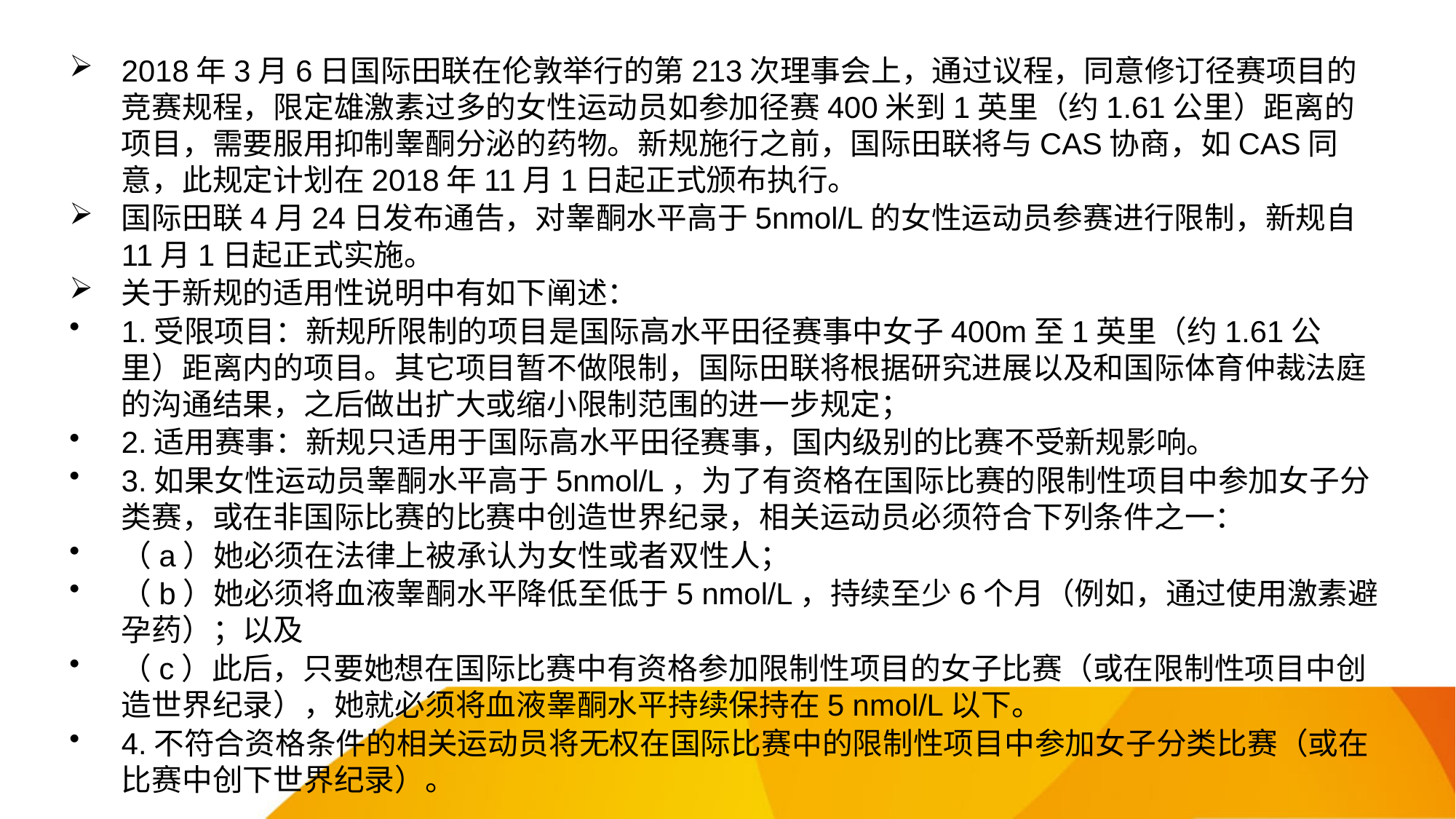

2018年3月6日国际田联在伦敦举行的第213次理事会上，通过议程，同意修订径赛项目的竞赛规程，限定雄激素过多的女性运动员如参加径赛400米到1英里（约1.61公里）距离的项目，需要服用抑制睾酮分泌的药物。新规施行之前，国际田联将与CAS协商，如CAS同意，此规定计划在2018年11月1日起正式颁布执行。
国际田联4月24日发布通告，对睾酮水平高于5nmol/L的女性运动员参赛进行限制，新规自11月1日起正式实施。
关于新规的适用性说明中有如下阐述：
1.受限项目：新规所限制的项目是国际高水平田径赛事中女子400m至1英里（约1.61公里）距离内的项目。其它项目暂不做限制，国际田联将根据研究进展以及和国际体育仲裁法庭的沟通结果，之后做出扩大或缩小限制范围的进一步规定；
2.适用赛事：新规只适用于国际高水平田径赛事，国内级别的比赛不受新规影响。
3.如果女性运动员睾酮水平高于5nmol/L，为了有资格在国际比赛的限制性项目中参加女子分类赛，或在非国际比赛的比赛中创造世界纪录，相关运动员必须符合下列条件之一：
（a）她必须在法律上被承认为女性或者双性人；
（b）她必须将血液睾酮水平降低至低于5 nmol/L，持续至少6个月（例如，通过使用激素避孕药）；以及
（c）此后，只要她想在国际比赛中有资格参加限制性项目的女子比赛（或在限制性项目中创造世界纪录），她就必须将血液睾酮水平持续保持在5 nmol/L以下。
4.不符合资格条件的相关运动员将无权在国际比赛中的限制性项目中参加女子分类比赛（或在比赛中创下世界纪录）。